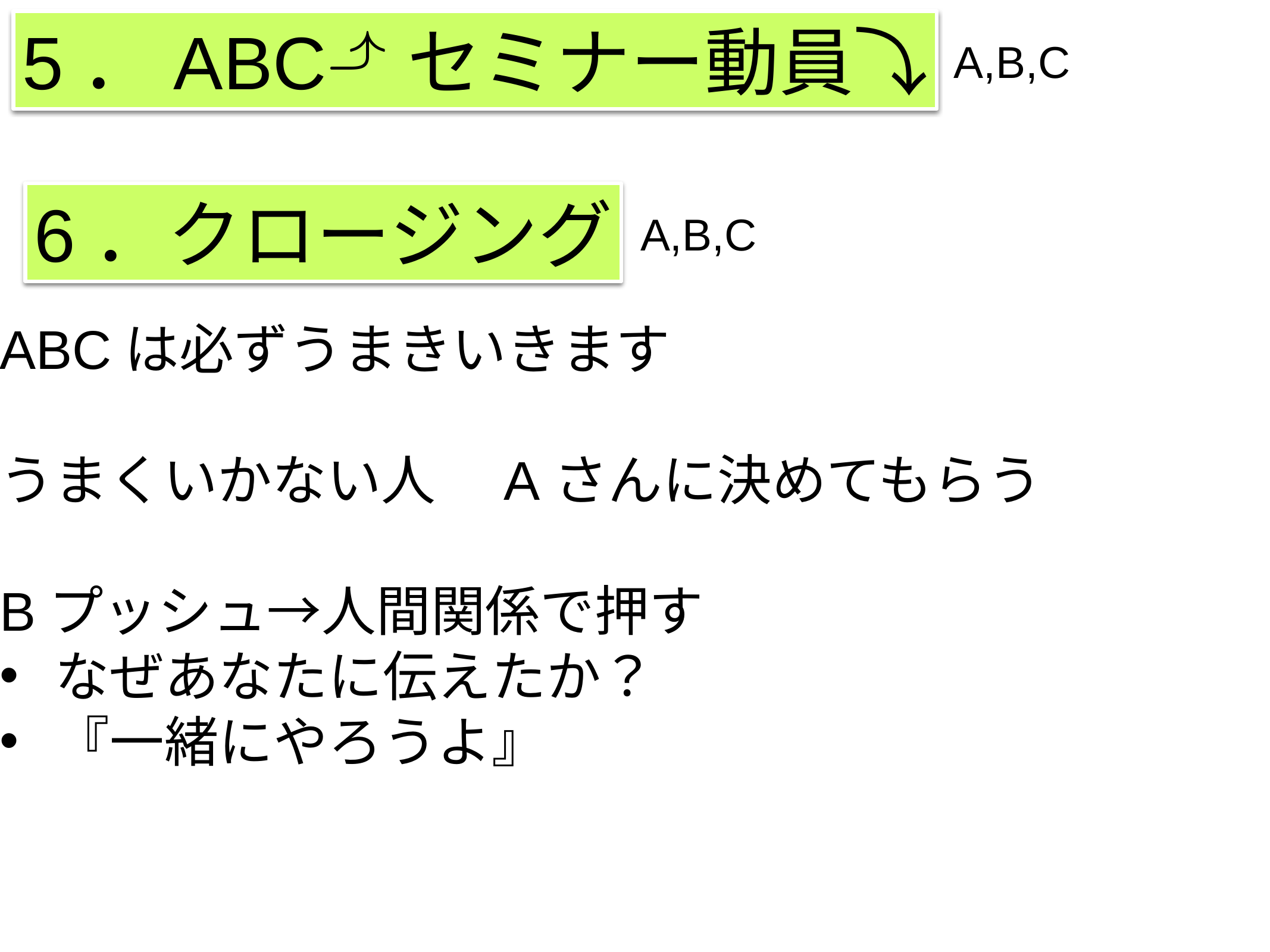

5．ABC⤴セミナー動員⤵
A,B,C
6．クロージング
A,B,C
ABCは必ずうまきいきます

うまくいかない人　Aさんに決めてもらう

Bプッシュ→人間関係で押す
なぜあなたに伝えたか？
『一緒にやろうよ』